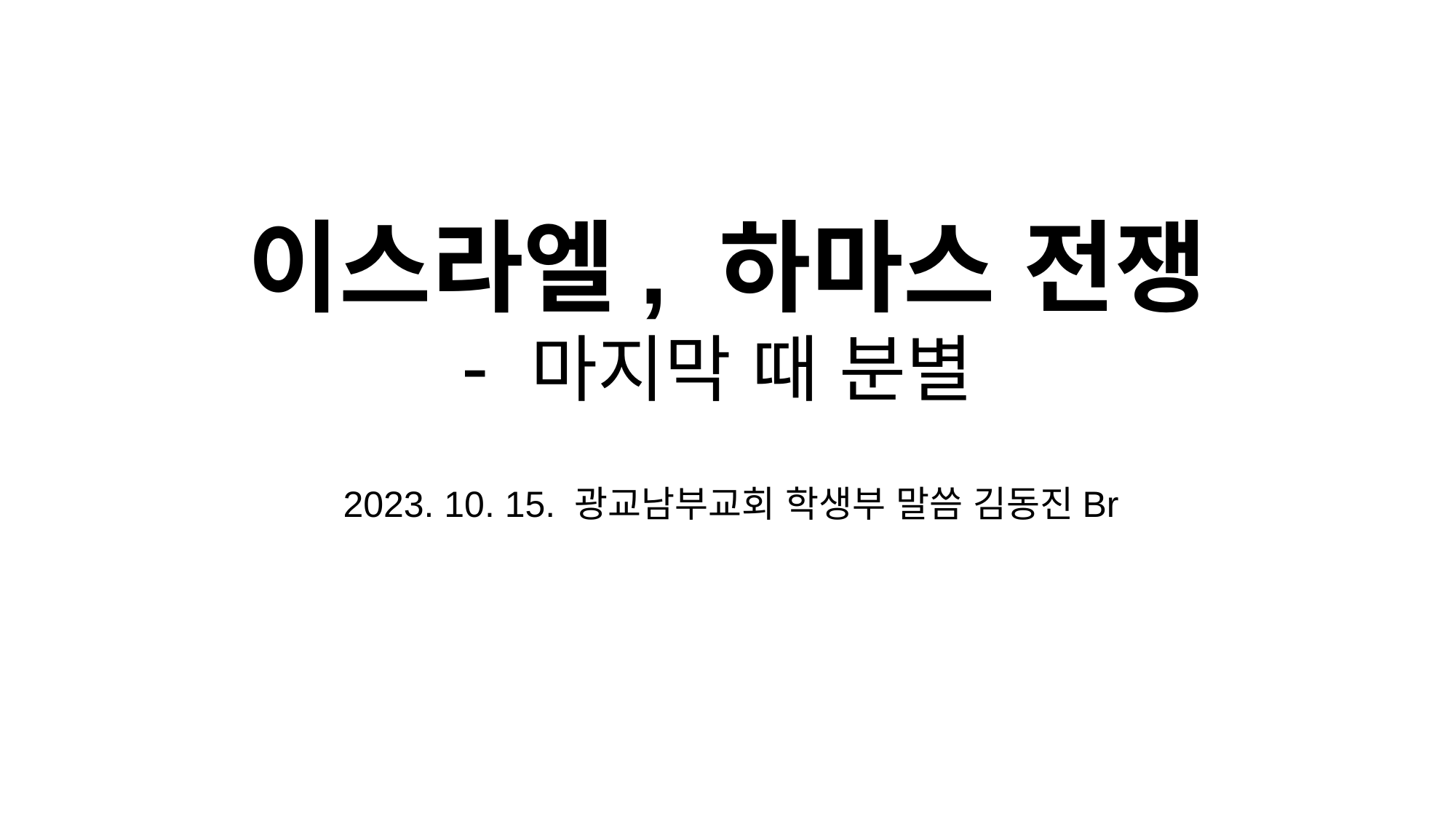

# 이스라엘, 하마스 전쟁 - 마지막 때 분별
2023. 10. 15. 광교남부교회 학생부 말씀 김동진Br